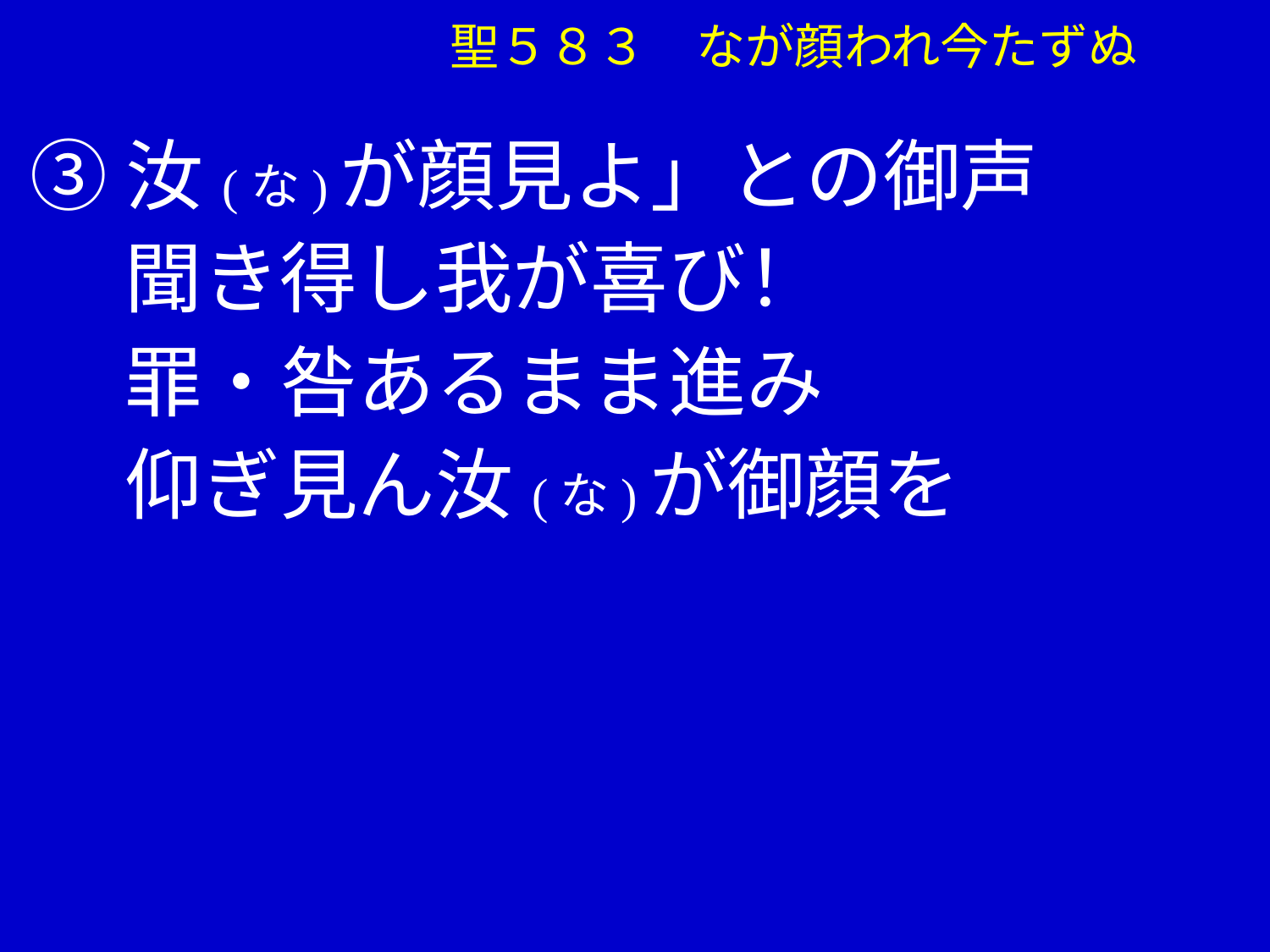

聖５８３　なが顔われ今たずぬ
 ③汝(な)が顔見よ」との御声
　  聞き得し我が喜び！
　  罪・咎あるまま進み
　  仰ぎ見ん汝(な)が御顔を